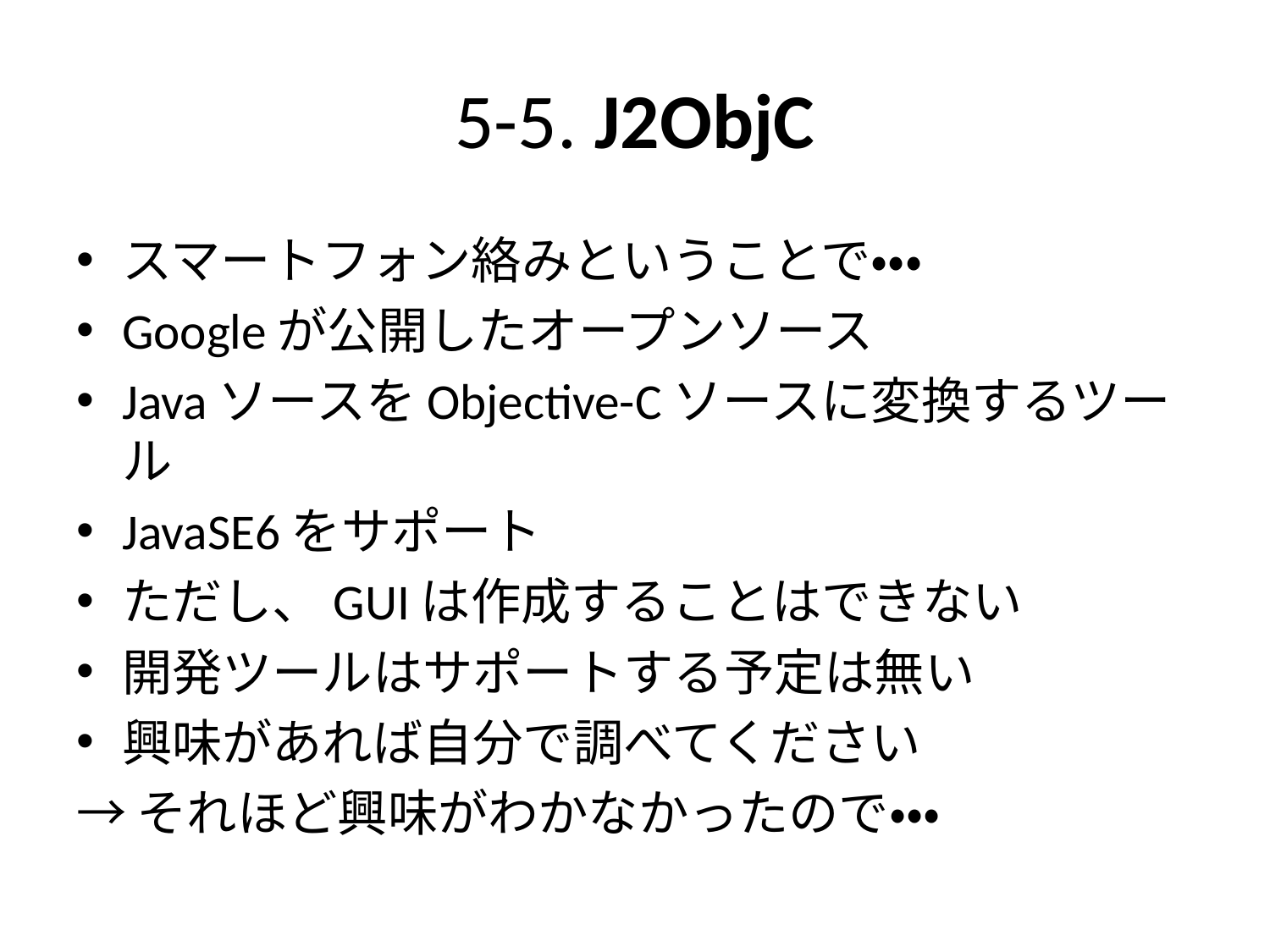

# 5-5. J2ObjC
スマートフォン絡みということで・・・
Googleが公開したオープンソース
JavaソースをObjective-Cソースに変換するツール
JavaSE6をサポート
ただし、GUIは作成することはできない
開発ツールはサポートする予定は無い
興味があれば自分で調べてください
→それほど興味がわかなかったので・・・